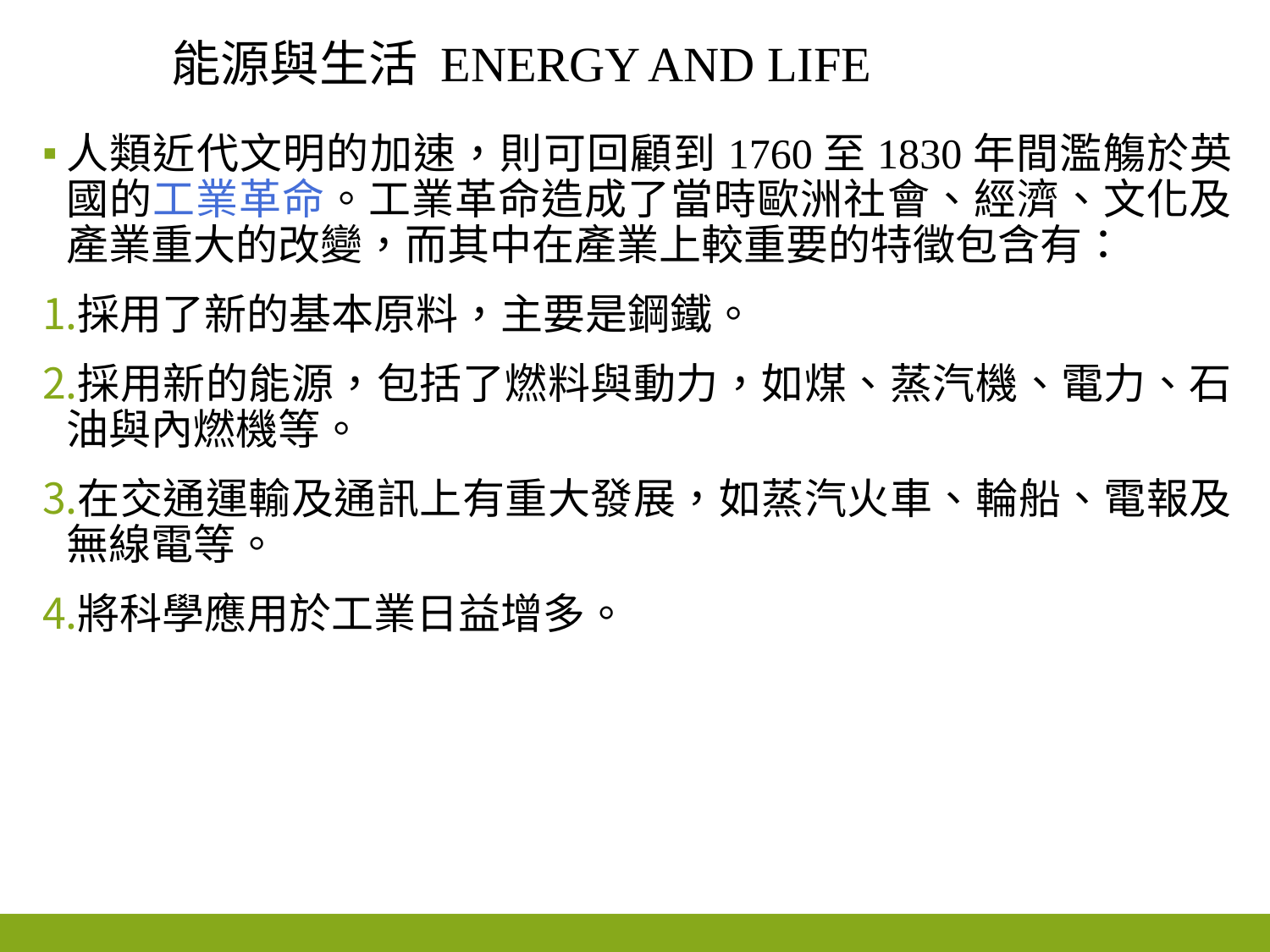

# 能源與生活 Energy and life
人類近代文明的加速，則可回顧到1760至1830年間濫觴於英國的工業革命。工業革命造成了當時歐洲社會、經濟、文化及產業重大的改變，而其中在產業上較重要的特徵包含有：
採用了新的基本原料，主要是鋼鐵。
採用新的能源，包括了燃料與動力，如煤、蒸汽機、電力、石油與內燃機等。
在交通運輸及通訊上有重大發展，如蒸汽火車、輪船、電報及無線電等。
將科學應用於工業日益增多。